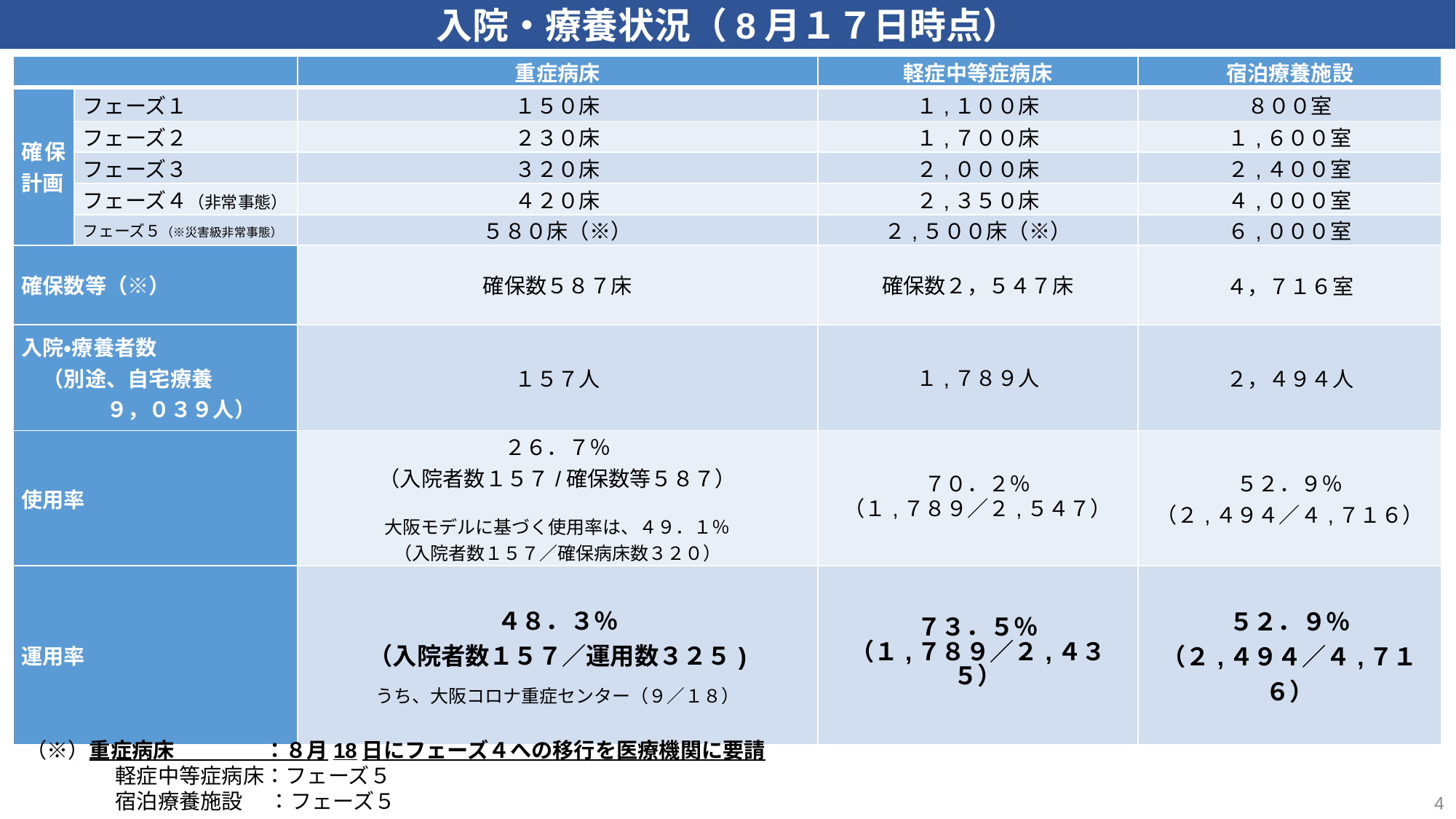

入院・療養状況（8月１７日時点）
|  |  | 重症病床 | 軽症中等症病床 | 宿泊療養施設 |
| --- | --- | --- | --- | --- |
| 確保計画 | フェーズ１ | １５０床 | １,１００床 | ８００室 |
|  | フェーズ２ | ２３０床 | １,７００床 | １,６００室 |
|  | フェーズ３ | ３２０床 | ２,０００床 | ２,４００室 |
|  | フェーズ４（非常事態） | ４２０床 | ２,３５０床 | ４,０００室 |
|  | フェーズ５（※災害級非常事態） | ５８０床（※） | ２,５００床（※） | ６,０００室 |
| 確保数等（※） |  | 確保数５８７床 | 確保数２，５４７床 | ４，７１６室 |
| 入院・療養者数 　（別途、自宅療養　 　　　　９，０３９人） |  | １５７人 | １,７８９人 | ２，４９４人 |
| 使用率 |  | ２６．７％ （入院者数１５７/確保数等５８７） 大阪モデルに基づく使用率は、４９．１％ （入院者数１５７／確保病床数３２０） | ７０．２％ （１,７８９／２,５４７） | ５２．９％ （２,４９４／４,７１６） |
| 運用率 |  | ４８．３％ （入院者数１５７／運用数３２５) うち、大阪コロナ重症センター（９／１８） | ７３．５％ （１,７８９／２,４３５） | ５２．９％ （２,４９４／４,７１６） |
（※）重症病床　　　　 ：８月18日にフェーズ４への移行を医療機関に要請
　　　　 軽症中等症病床：フェーズ５
　　　　 宿泊療養施設　 ：フェーズ５
4